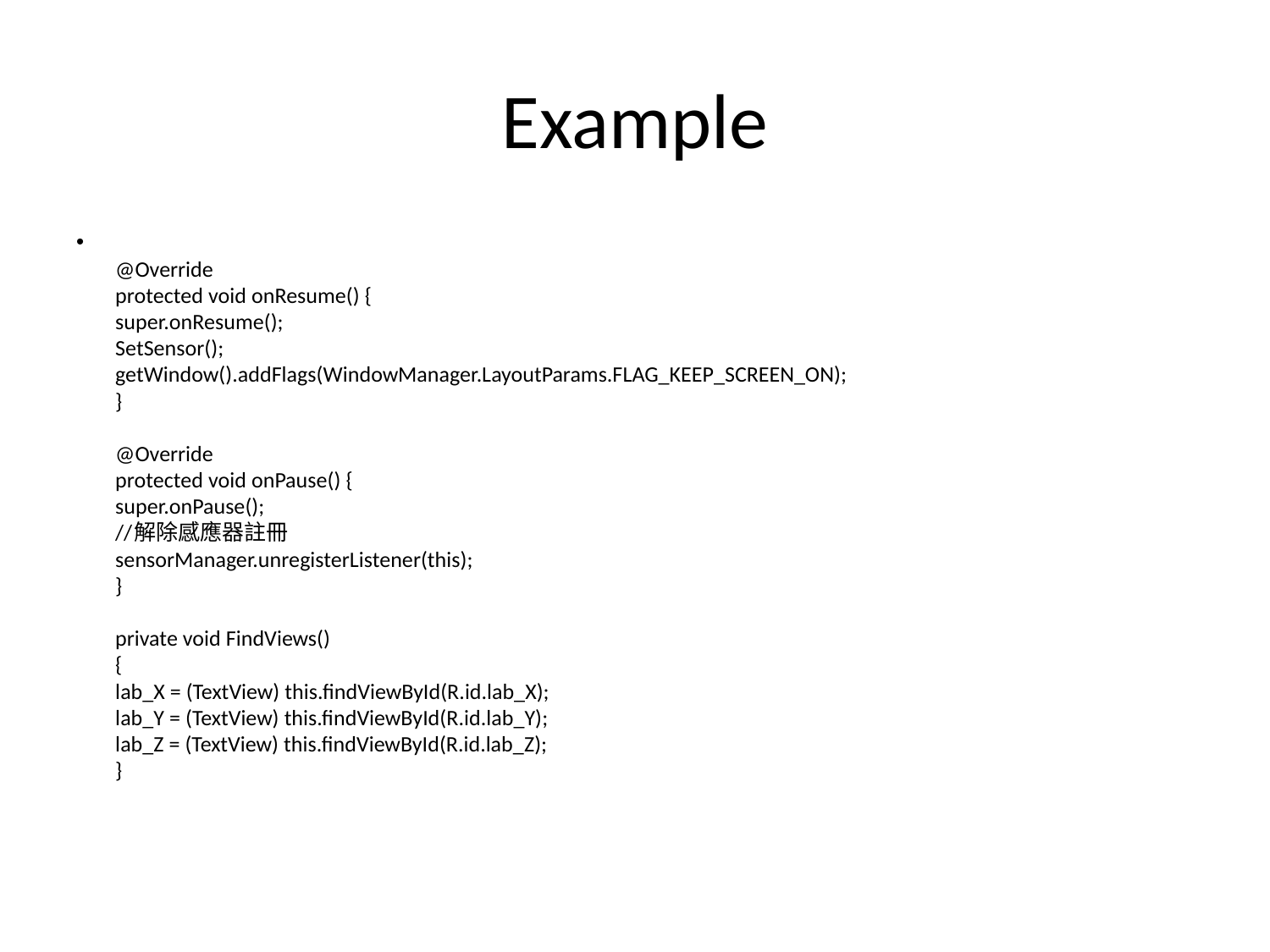

# Example
@Override
protected void onResume() {
super.onResume();
SetSensor();
getWindow().addFlags(WindowManager.LayoutParams.FLAG_KEEP_SCREEN_ON);
}
@Override
protected void onPause() {
super.onPause();
//解除感應器註冊
sensorManager.unregisterListener(this);
}
private void FindViews()
{
lab_X = (TextView) this.findViewById(R.id.lab_X);
lab_Y = (TextView) this.findViewById(R.id.lab_Y);
lab_Z = (TextView) this.findViewById(R.id.lab_Z);
}